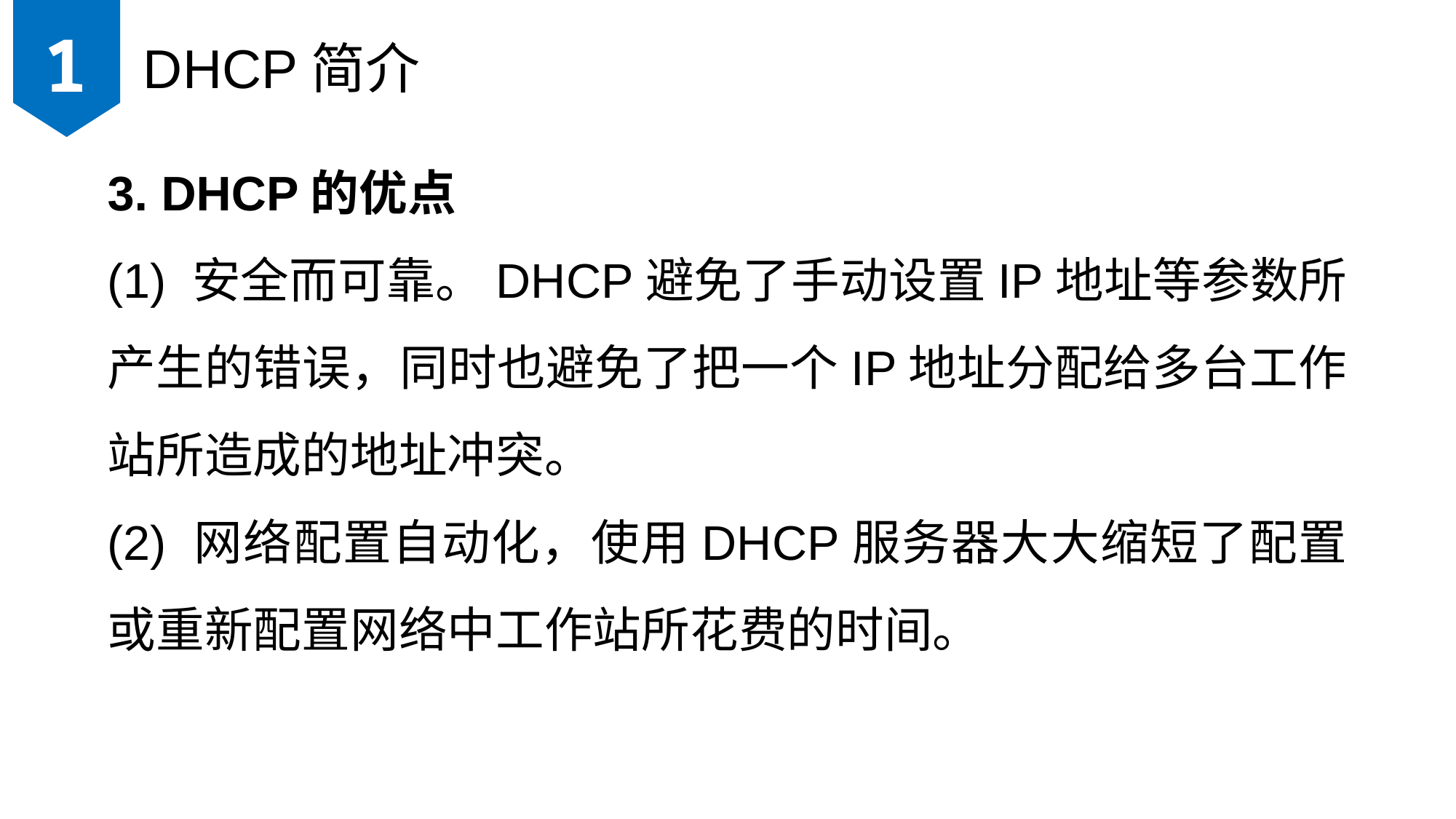

1

DHCP简介
3. DHCP的优点
(1) 安全而可靠。DHCP避免了手动设置IP地址等参数所产生的错误，同时也避免了把一个IP地址分配给多台工作站所造成的地址冲突。
(2) 网络配置自动化，使用DHCP服务器大大缩短了配置或重新配置网络中工作站所花费的时间。